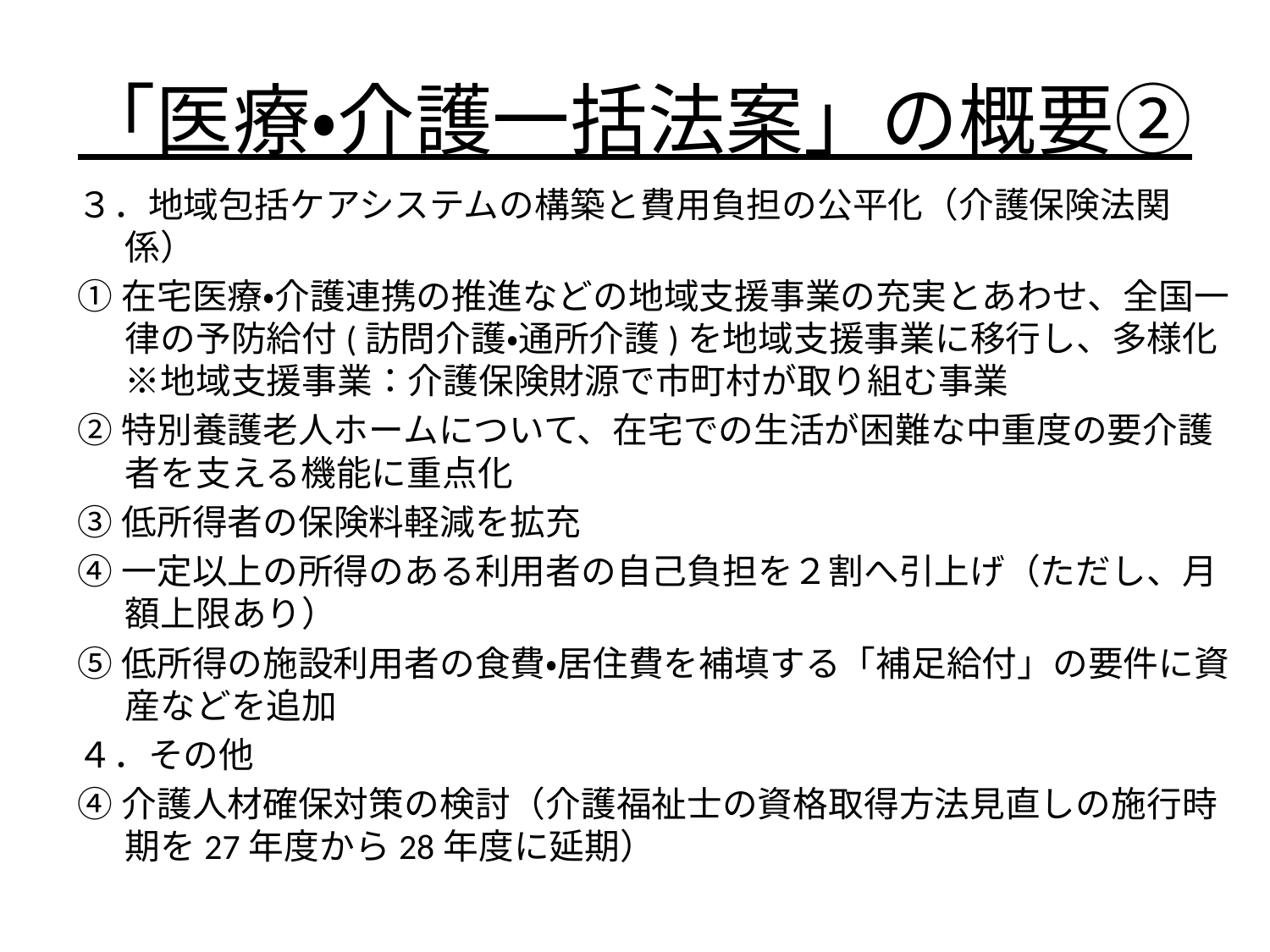

# 「医療・介護一括法案」の概要②
３．地域包括ケアシステムの構築と費用負担の公平化（介護保険法関係）
①在宅医療・介護連携の推進などの地域支援事業の充実とあわせ、全国一律の予防給付(訪問介護・通所介護)を地域支援事業に移行し、多様化※地域支援事業：介護保険財源で市町村が取り組む事業
②特別養護老人ホームについて、在宅での生活が困難な中重度の要介護者を支える機能に重点化
③低所得者の保険料軽減を拡充
④一定以上の所得のある利用者の自己負担を２割へ引上げ（ただし、月額上限あり）
⑤低所得の施設利用者の食費・居住費を補填する「補足給付」の要件に資産などを追加
４．その他
④介護人材確保対策の検討（介護福祉士の資格取得方法見直しの施行時期を27年度から28年度に延期）